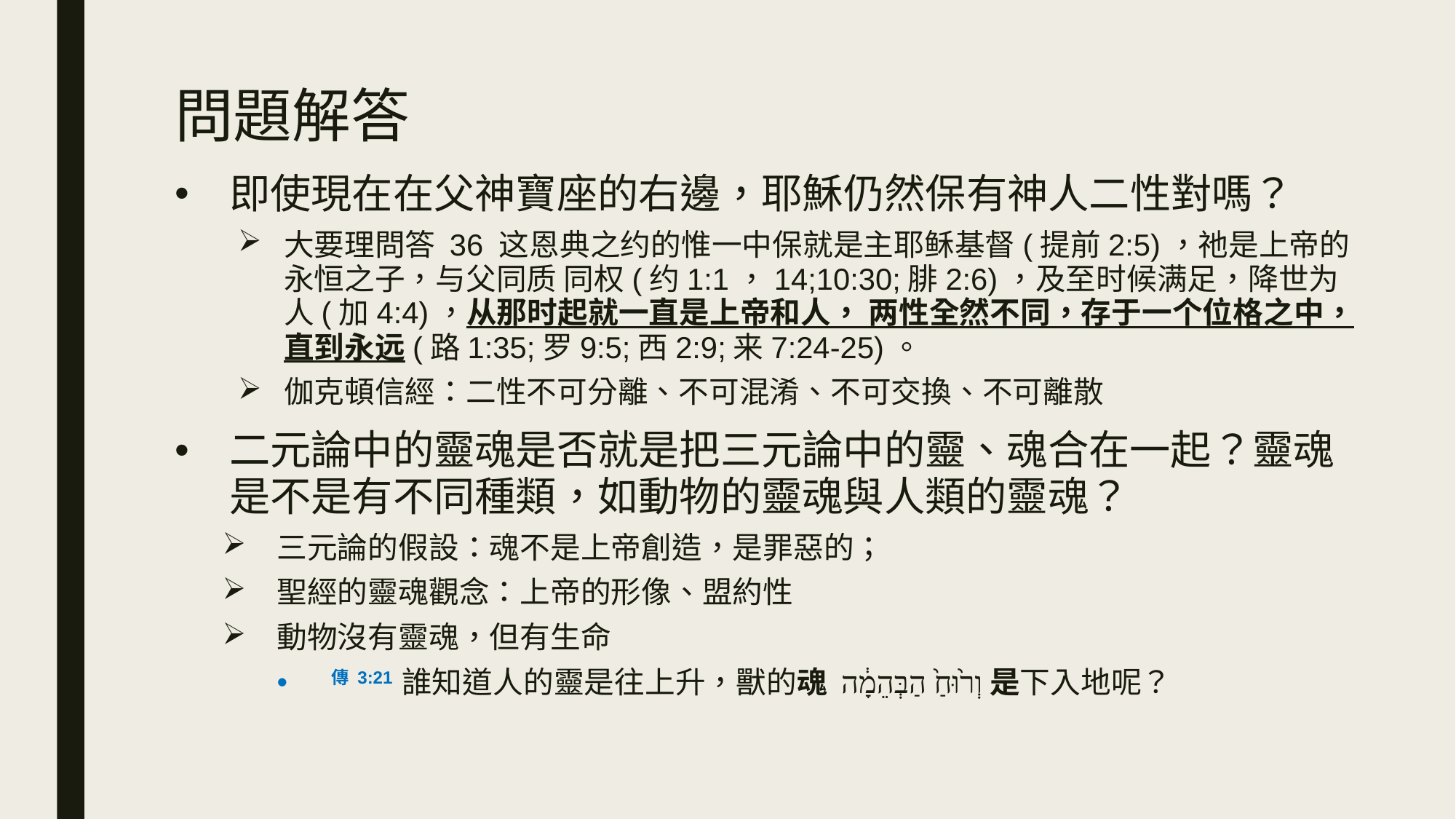

# 問題解答
即使現在在父神寶座的右邊，耶穌仍然保有神人二性對嗎？
大要理問答 36 这恩典之约的惟一中保就是主耶稣基督(提前2:5)，祂是上帝的永恒之子，与父同质 同权(约1:1，14;10:30;腓2:6)，及至时候满足，降世为人(加4:4)，从那时起就一直是上帝和人， 两性全然不同，存于一个位格之中，直到永远(路1:35;罗9:5;西2:9;来7:24-25)。
伽克頓信經：二性不可分離、不可混淆、不可交換、不可離散
二元論中的靈魂是否就是把三元論中的靈、魂合在一起？靈魂是不是有不同種類，如動物的靈魂與人類的靈魂？
三元論的假設：魂不是上帝創造，是罪惡的；
聖經的靈魂觀念：上帝的形像、盟約性
動物沒有靈魂，但有生命
傳 3:21 誰知道人的靈是往上升，獸的魂 וְר֙וּחַ֙ הַבְּהֵמָ֔ה是下入地呢？